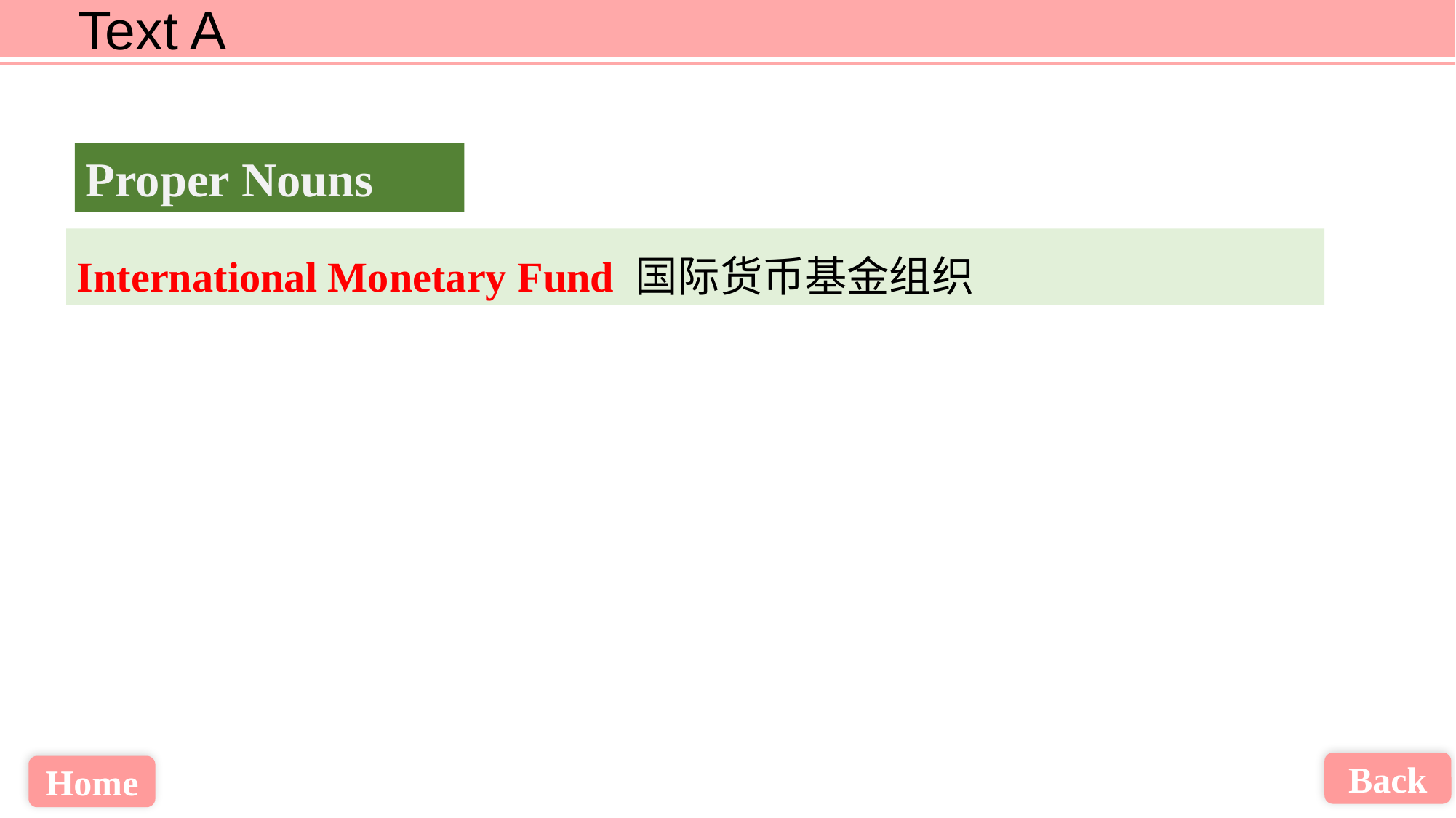

Proper Nouns
International Monetary Fund 国际货币基金组织
Back